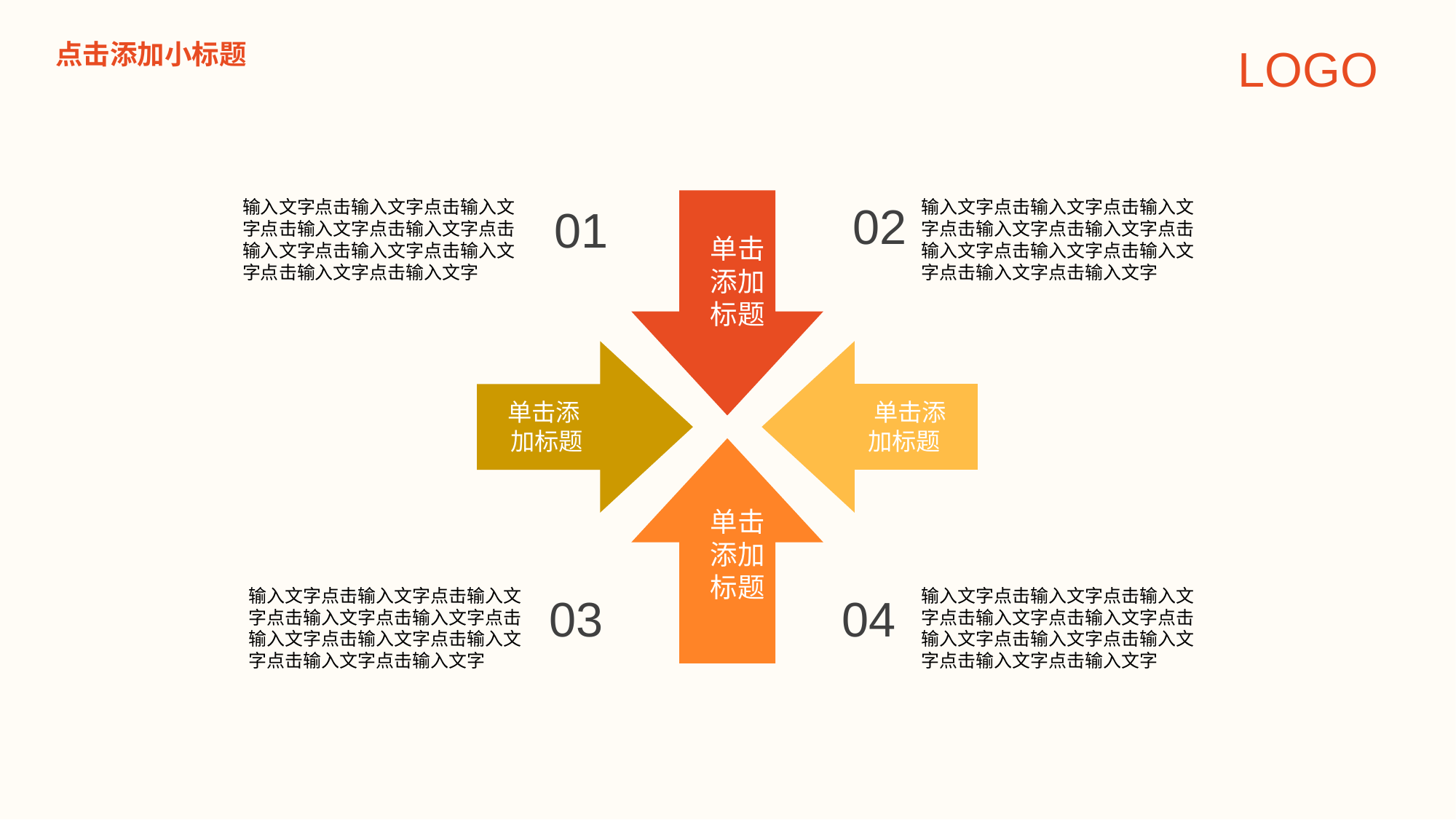

点击添加小标题
LOGO
输入文字点击输入文字点击输入文字点击输入文字点击输入文字点击输入文字点击输入文字点击输入文字点击输入文字点击输入文字
02
输入文字点击输入文字点击输入文字点击输入文字点击输入文字点击输入文字点击输入文字点击输入文字点击输入文字点击输入文字

01
  单击
  添加
  标题

 单击添    加标题
 单击添加标题

  单击
  添加
  标题
输入文字点击输入文字点击输入文字点击输入文字点击输入文字点击输入文字点击输入文字点击输入文字点击输入文字点击输入文字
输入文字点击输入文字点击输入文字点击输入文字点击输入文字点击输入文字点击输入文字点击输入文字点击输入文字点击输入文字
03
04